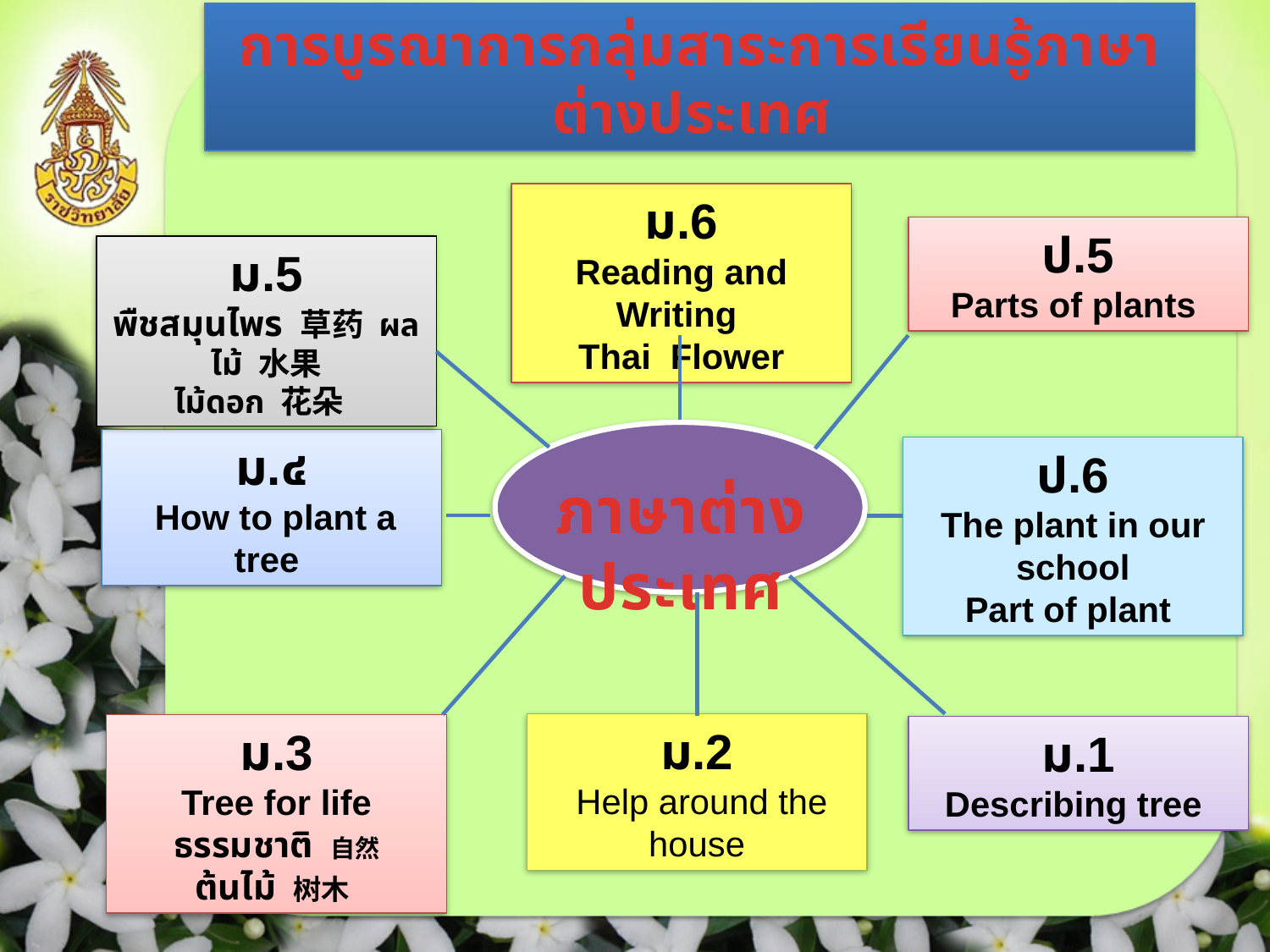

การบูรณาการกลุ่มสาระการเรียนรู้ภาษาต่างประเทศ
ม.6
Reading and Writing
Thai  Flower
ป.5
Parts of plants
ม.5
พืชสมุนไพร 草药 ผลไม้ 水果
ไม้ดอก 花朵

ม.๔
 How to plant a tree
ป.6
The plant in our school
Part of plant
ภาษาต่างประเทศ
ม.2
 Help around the house
ม.3
Tree for life
 ธรรมชาติ 自然  ต้นไม้ 树木
ม.1
Describing tree